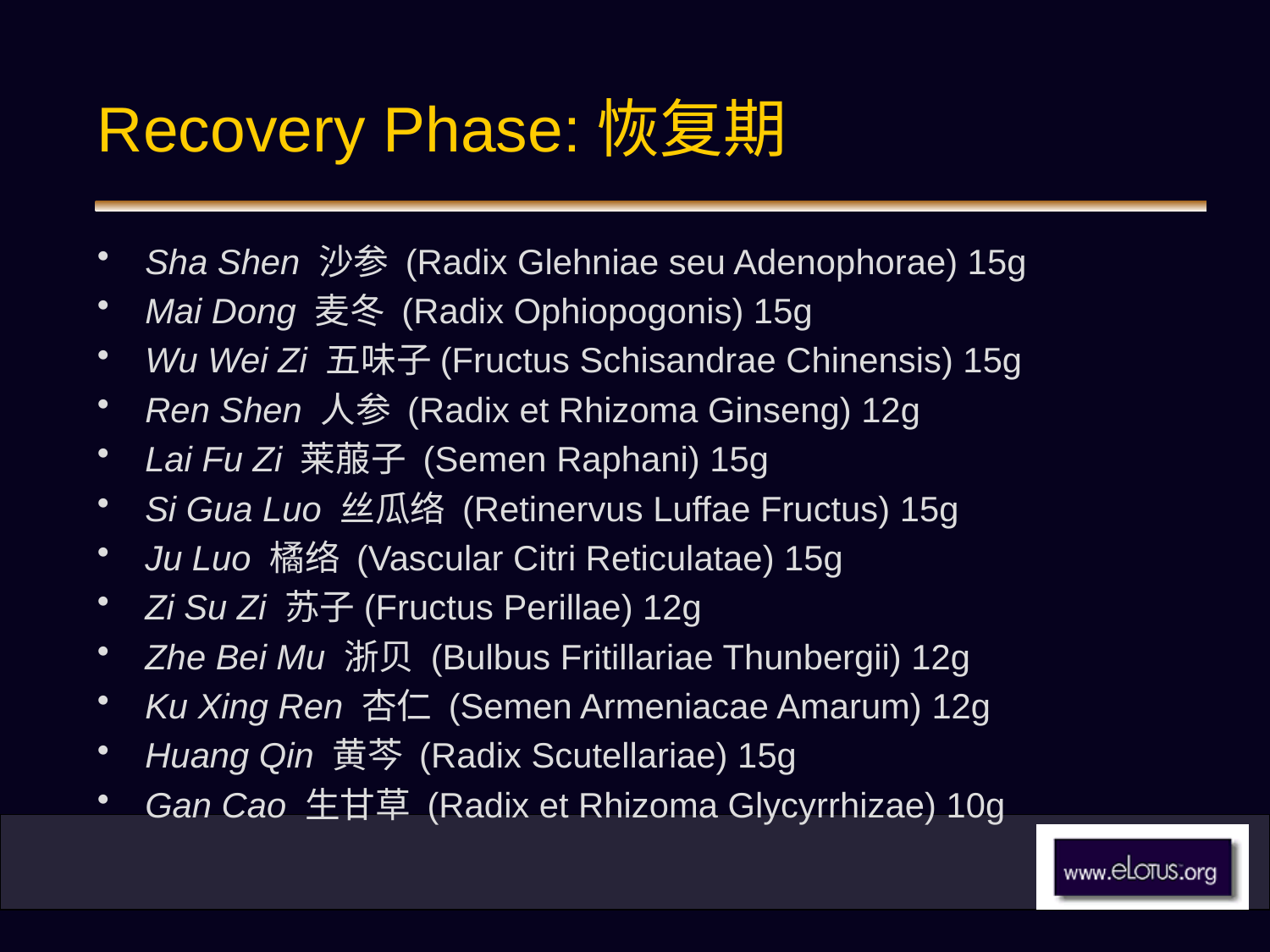

# Recovery Phase:恢复期
Sha Shen 沙参 (Radix Glehniae seu Adenophorae) 15g
Mai Dong 麦冬 (Radix Ophiopogonis) 15g
Wu Wei Zi 五味子(Fructus Schisandrae Chinensis) 15g
Ren Shen 人参 (Radix et Rhizoma Ginseng) 12g
Lai Fu Zi 莱菔子 (Semen Raphani) 15g
Si Gua Luo 丝瓜络 (Retinervus Luffae Fructus) 15g
Ju Luo 橘络 (Vascular Citri Reticulatae) 15g
Zi Su Zi 苏子(Fructus Perillae) 12g
Zhe Bei Mu 浙贝 (Bulbus Fritillariae Thunbergii) 12g
Ku Xing Ren 杏仁 (Semen Armeniacae Amarum) 12g
Huang Qin 黄芩 (Radix Scutellariae) 15g
Gan Cao 生甘草 (Radix et Rhizoma Glycyrrhizae) 10g